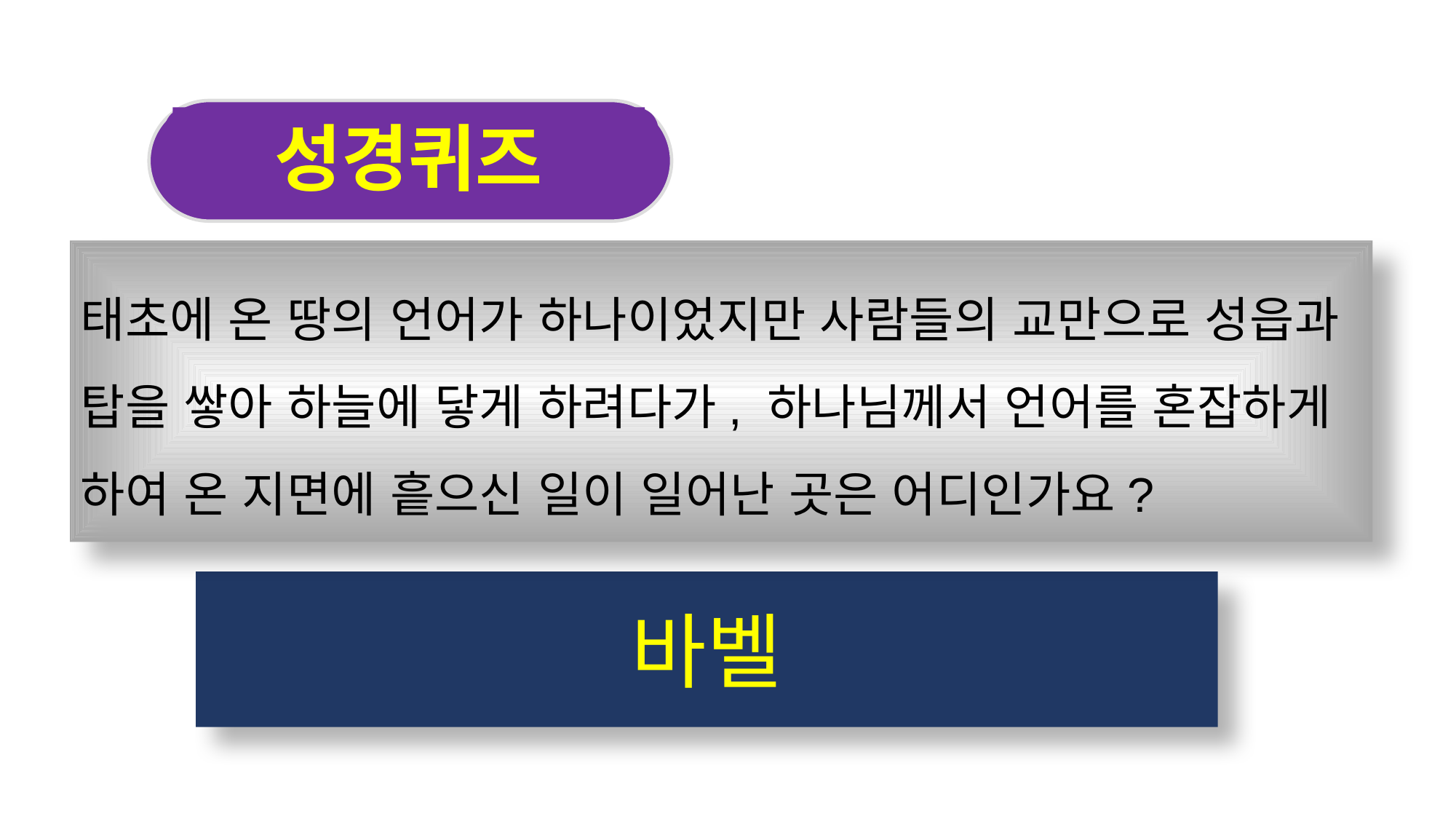

성경퀴즈
태초에 온 땅의 언어가 하나이었지만 사람들의 교만으로 성읍과 탑을 쌓아 하늘에 닿게 하려다가, 하나님께서 언어를 혼잡하게 하여 온 지면에 흩으신 일이 일어난 곳은 어디인가요?
바벨